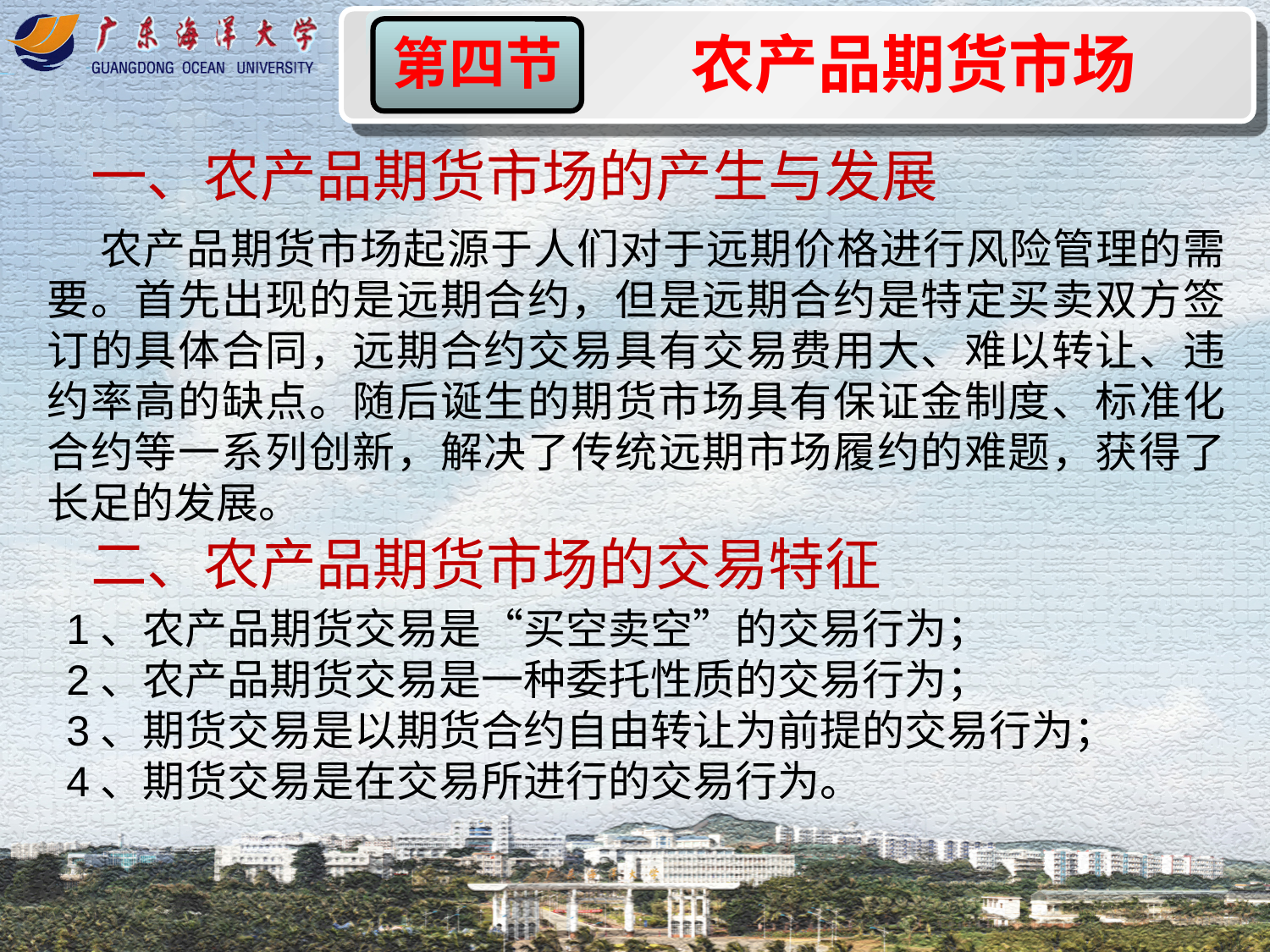

农产品期货市场

第四节
一、农产品期货市场的产生与发展
    农产品期货市场起源于人们对于远期价格进行风险管理的需要。首先出现的是远期合约，但是远期合约是特定买卖双方签订的具体合同，远期合约交易具有交易费用大、难以转让、违约率高的缺点。随后诞生的期货市场具有保证金制度、标准化合约等一系列创新，解决了传统远期市场履约的难题，获得了长足的发展。
二、农产品期货市场的交易特征
1、农产品期货交易是“买空卖空”的交易行为；
2、农产品期货交易是一种委托性质的交易行为；
3、期货交易是以期货合约自由转让为前提的交易行为；
4、期货交易是在交易所进行的交易行为。